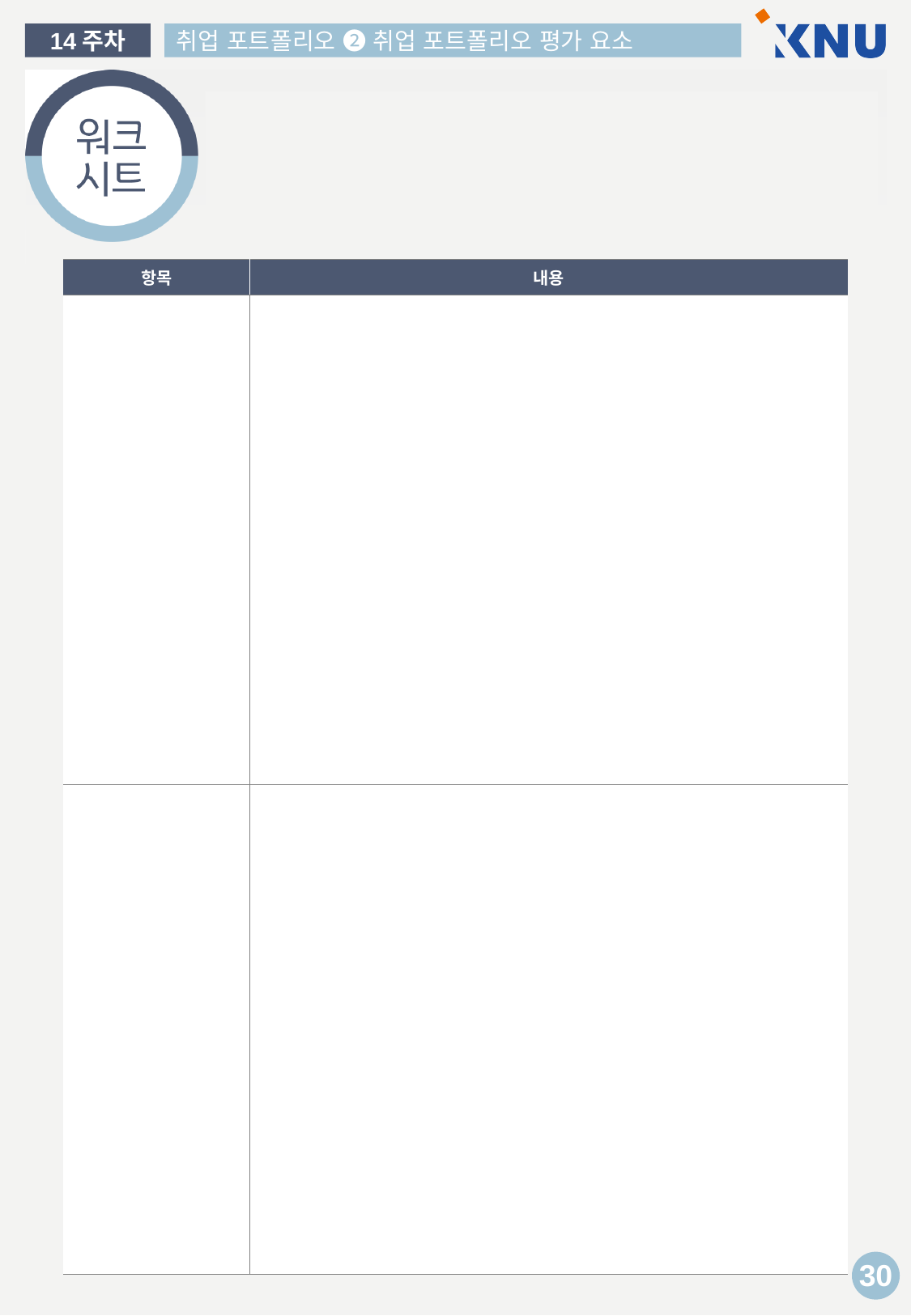

| 항목 | 내용 |
| --- | --- |
|  |  |
|  |  |
30